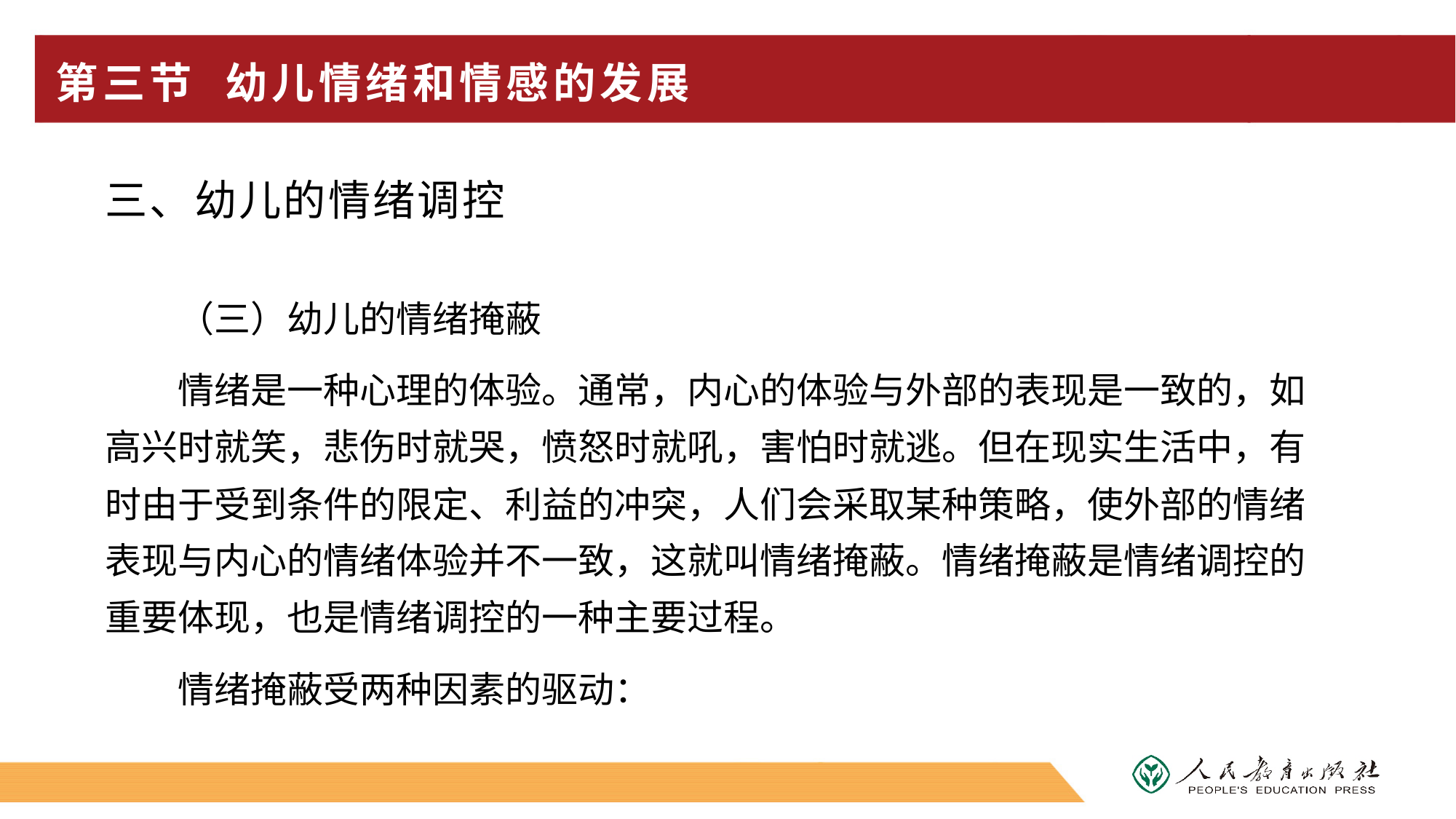

# 第三节  幼儿情绪和情感的发展
三、幼儿的情绪调控
（三）幼儿的情绪掩蔽
情绪是一种心理的体验。通常，内心的体验与外部的表现是一致的，如高兴时就笑，悲伤时就哭，愤怒时就吼，害怕时就逃。但在现实生活中，有时由于受到条件的限定、利益的冲突，人们会采取某种策略，使外部的情绪表现与内心的情绪体验并不一致，这就叫情绪掩蔽。情绪掩蔽是情绪调控的重要体现，也是情绪调控的一种主要过程。
情绪掩蔽受两种因素的驱动：